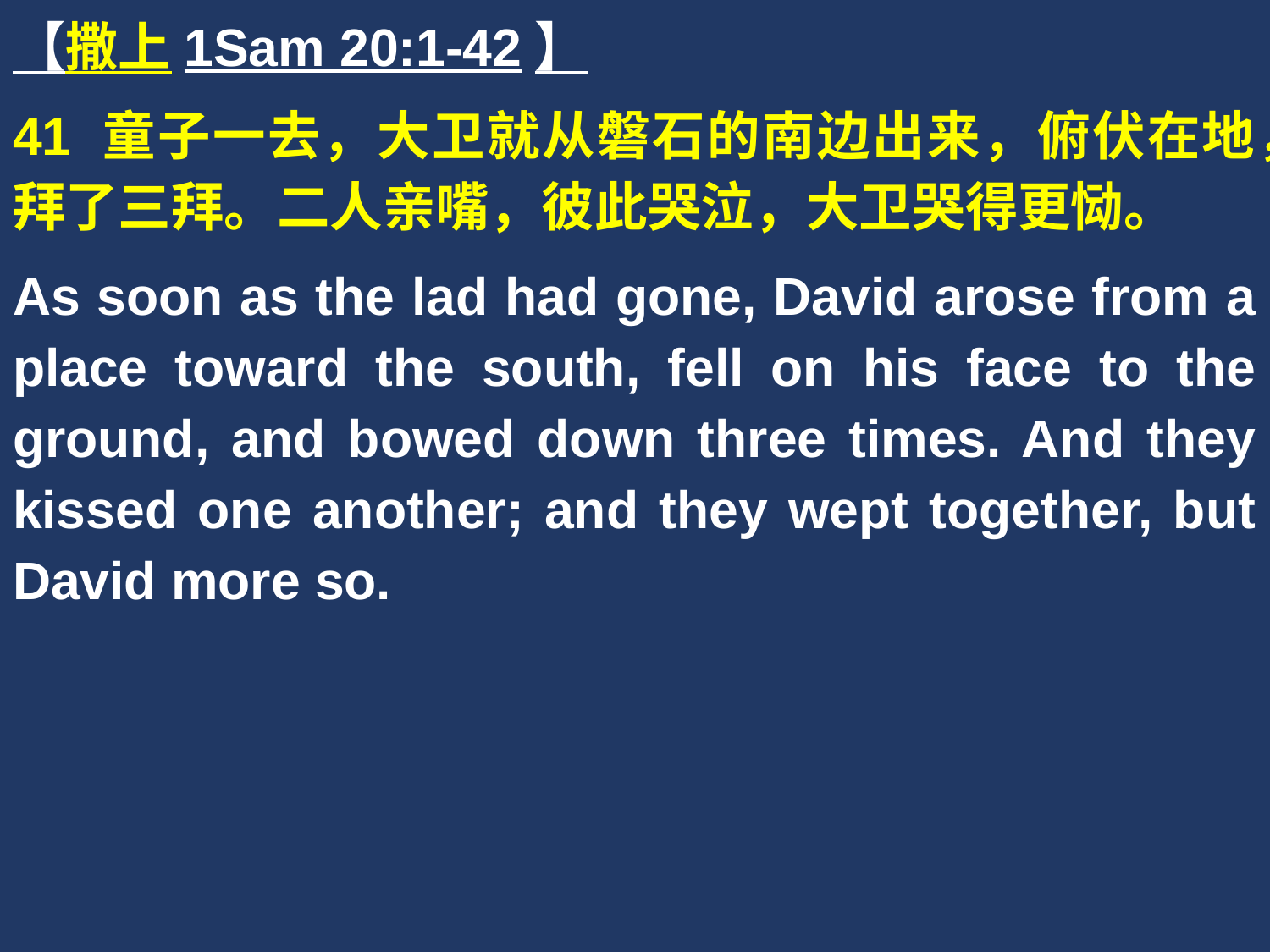

【撒上1Sam 20:1-42】
41 童子一去，大卫就从磐石的南边出来，俯伏在地，拜了三拜。二人亲嘴，彼此哭泣，大卫哭得更恸。
As soon as the lad had gone, David arose from a place toward the south, fell on his face to the ground, and bowed down three times. And they kissed one another; and they wept together, but David more so.